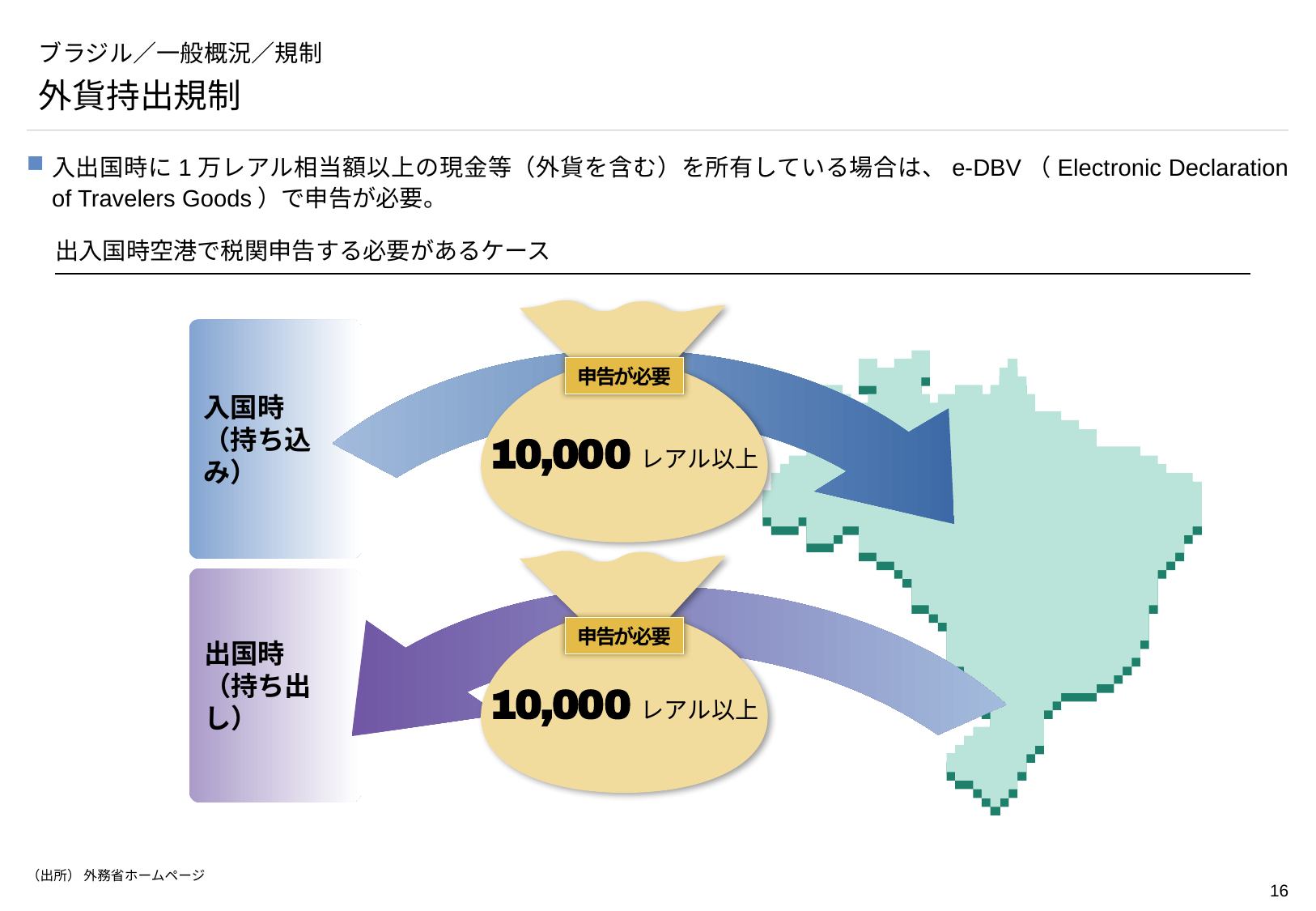

# ブラジル／一般概況／規制
外貨持出規制
入出国時に1万レアル相当額以上の現金等（外貨を含む）を所有している場合は、e-DBV（Electronic Declaration of Travelers Goods）で申告が必要。
出入国時空港で税関申告する必要があるケース

10,000レアル以上
入国時
（持ち込み）

申告が必要

申告が必要
10,000レアル以上
出国時
（持ち出し）

（出所） 外務省ホームページ